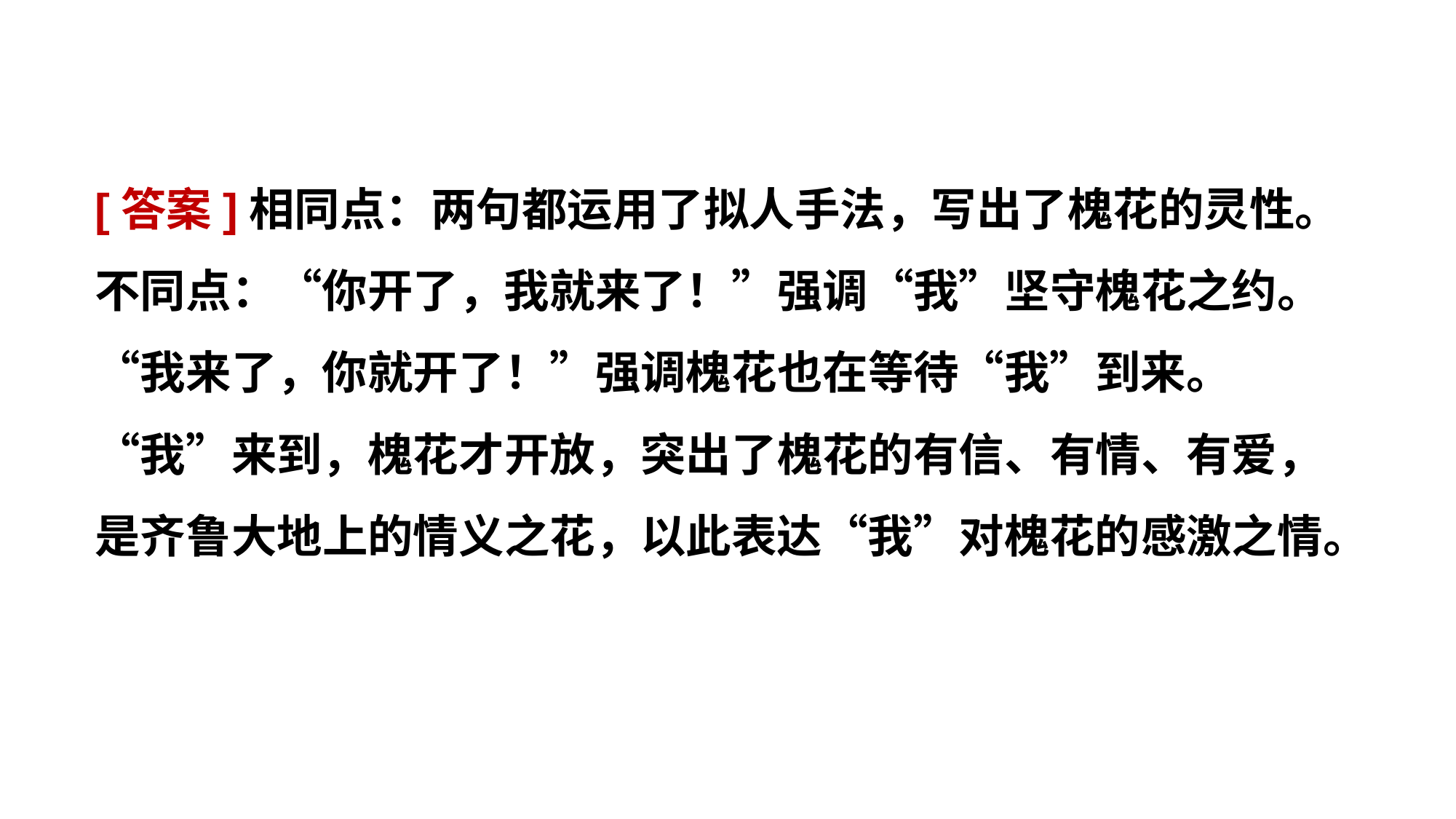

[答案]相同点：两句都运用了拟人手法，写出了槐花的灵性。不同点：“你开了，我就来了！”强调“我”坚守槐花之约。“我来了，你就开了！”强调槐花也在等待“我”到来。“我”来到，槐花才开放，突出了槐花的有信、有情、有爱，是齐鲁大地上的情义之花，以此表达“我”对槐花的感激之情。